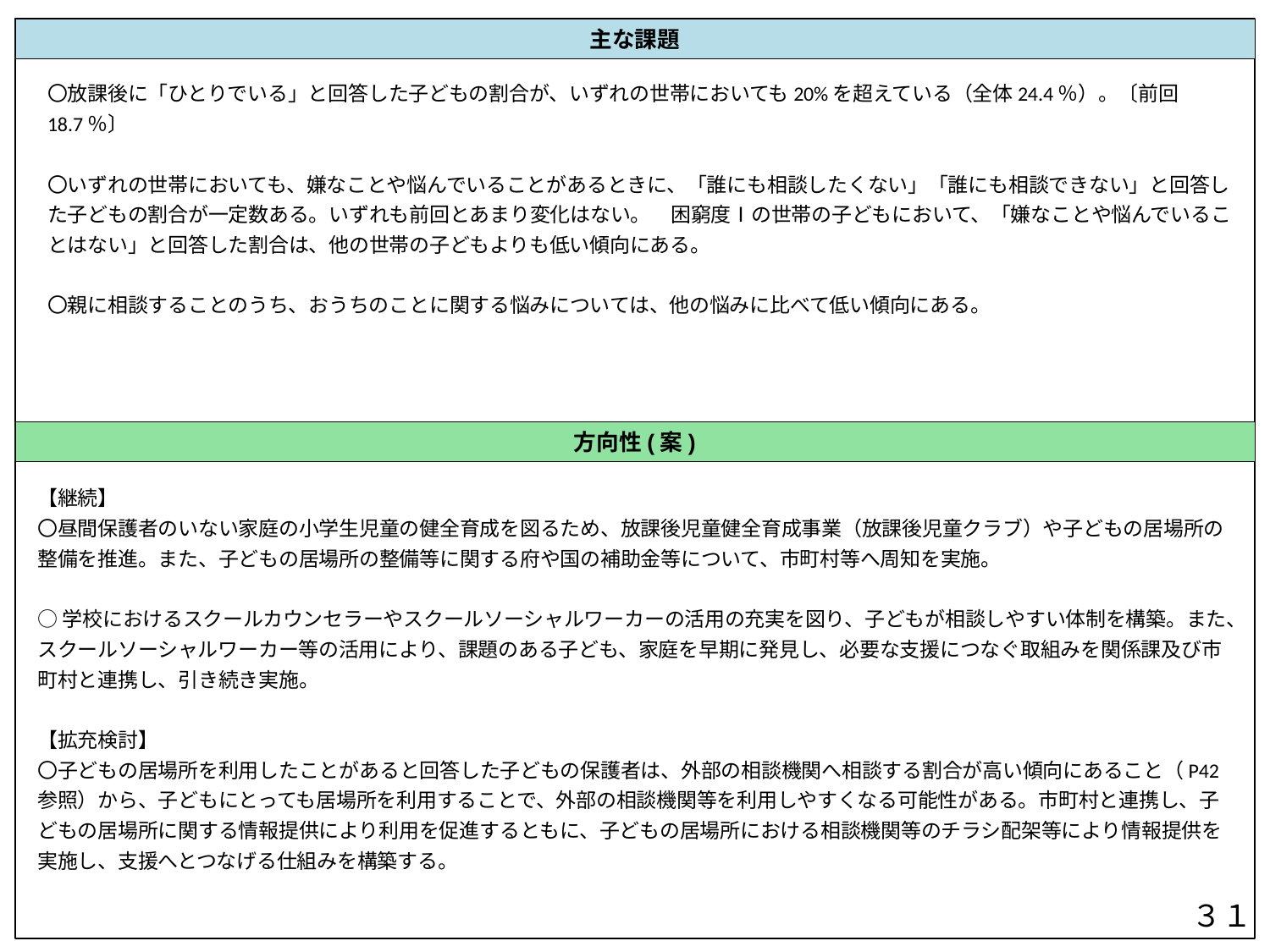

主な課題
〇放課後に「ひとりでいる」と回答した子どもの割合が、いずれの世帯においても20%を超えている（全体24.4％）。〔前回18.7％〕

〇いずれの世帯においても、嫌なことや悩んでいることがあるときに、「誰にも相談したくない」「誰にも相談できない」と回答した子どもの割合が一定数ある。いずれも前回とあまり変化はない。　困窮度Ⅰの世帯の子どもにおいて、「嫌なことや悩んでいることはない」と回答した割合は、他の世帯の子どもよりも低い傾向にある。

〇親に相談することのうち、おうちのことに関する悩みについては、他の悩みに比べて低い傾向にある。

方向性(案)
【継続】
〇昼間保護者のいない家庭の小学生児童の健全育成を図るため、放課後児童健全育成事業（放課後児童クラブ）や子どもの居場所の整備を推進。また、子どもの居場所の整備等に関する府や国の補助金等について、市町村等へ周知を実施。

○学校におけるスクールカウンセラーやスクールソーシャルワーカーの活用の充実を図り、子どもが相談しやすい体制を構築。また、スクールソーシャルワーカー等の活用により、課題のある子ども、家庭を早期に発見し、必要な支援につなぐ取組みを関係課及び市町村と連携し、引き続き実施。

【拡充検討】
〇子どもの居場所を利用したことがあると回答した子どもの保護者は、外部の相談機関へ相談する割合が高い傾向にあること（P42参照）から、子どもにとっても居場所を利用することで、外部の相談機関等を利用しやすくなる可能性がある。市町村と連携し、子どもの居場所に関する情報提供により利用を促進するともに、子どもの居場所における相談機関等のチラシ配架等により情報提供を実施し、支援へとつなげる仕組みを構築する。
３１